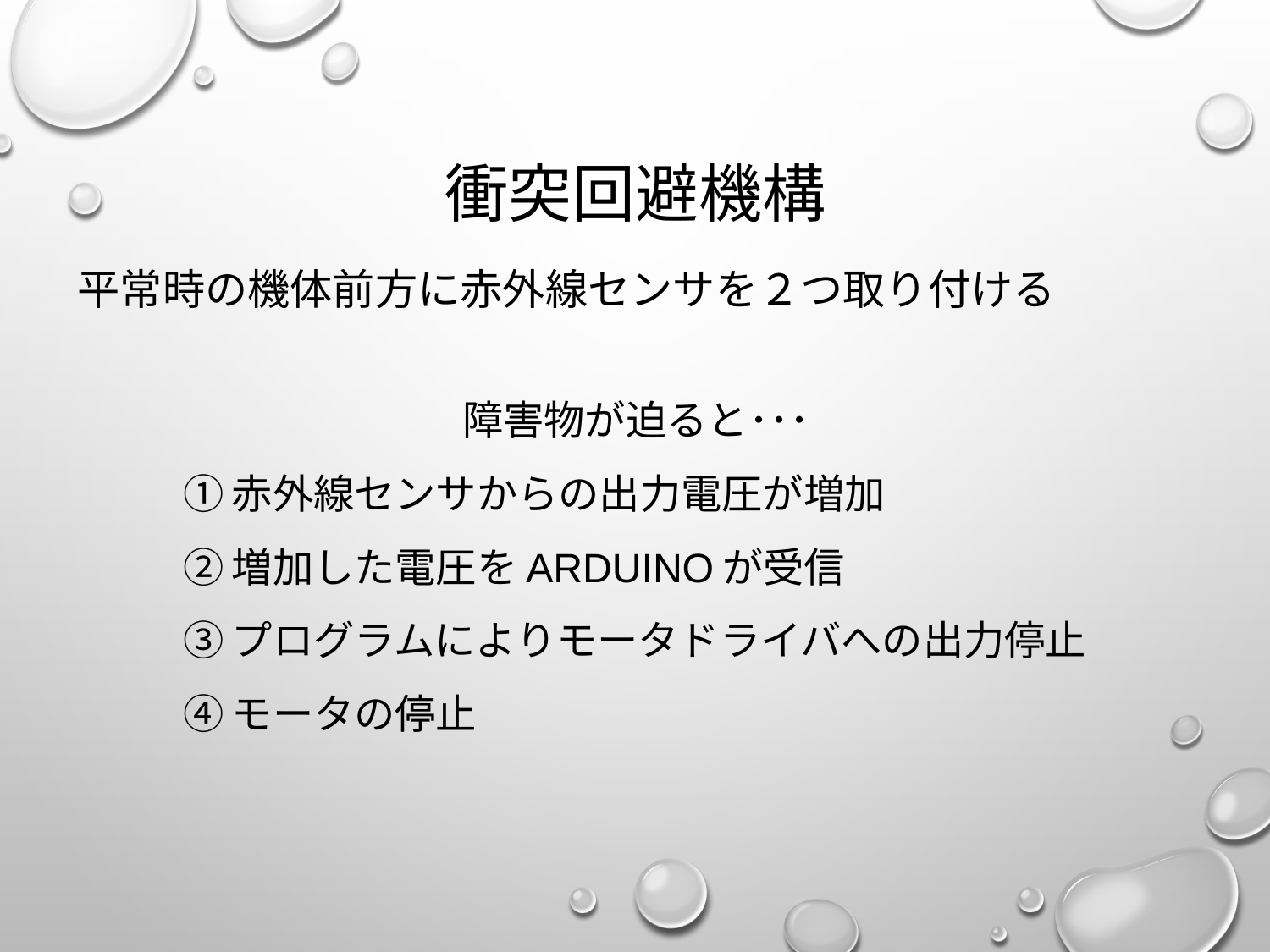

# 衝突回避機構
平常時の機体前方に赤外線センサを２つ取り付ける

障害物が迫ると･･･
	①赤外線センサからの出力電圧が増加
	②増加した電圧をArduinoが受信
	③プログラムによりモータドライバへの出力停止
	④モータの停止